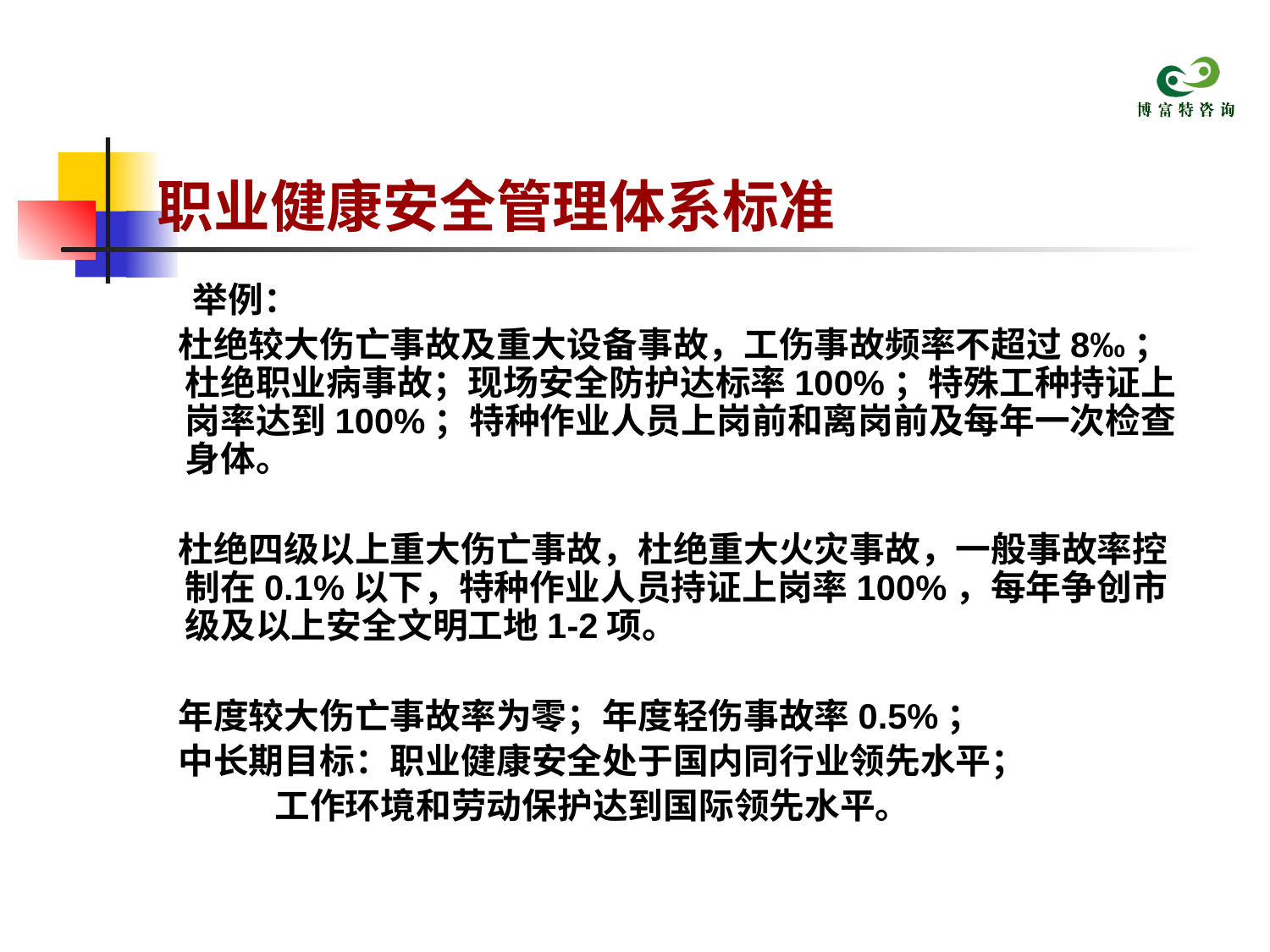

# 职业健康安全管理体系标准
      举例：
    杜绝较大伤亡事故及重大设备事故，工伤事故频率不超过8‰；杜绝职业病事故；现场安全防护达标率100%；特殊工种持证上岗率达到100%；特种作业人员上岗前和离岗前及每年一次检查身体。

    杜绝四级以上重大伤亡事故，杜绝重大火灾事故，一般事故率控制在0.1%以下，特种作业人员持证上岗率100%，每年争创市级及以上安全文明工地1-2项。

    年度较大伤亡事故率为零；年度轻伤事故率0.5%；
    中长期目标：职业健康安全处于国内同行业领先水平；
                工作环境和劳动保护达到国际领先水平。
77